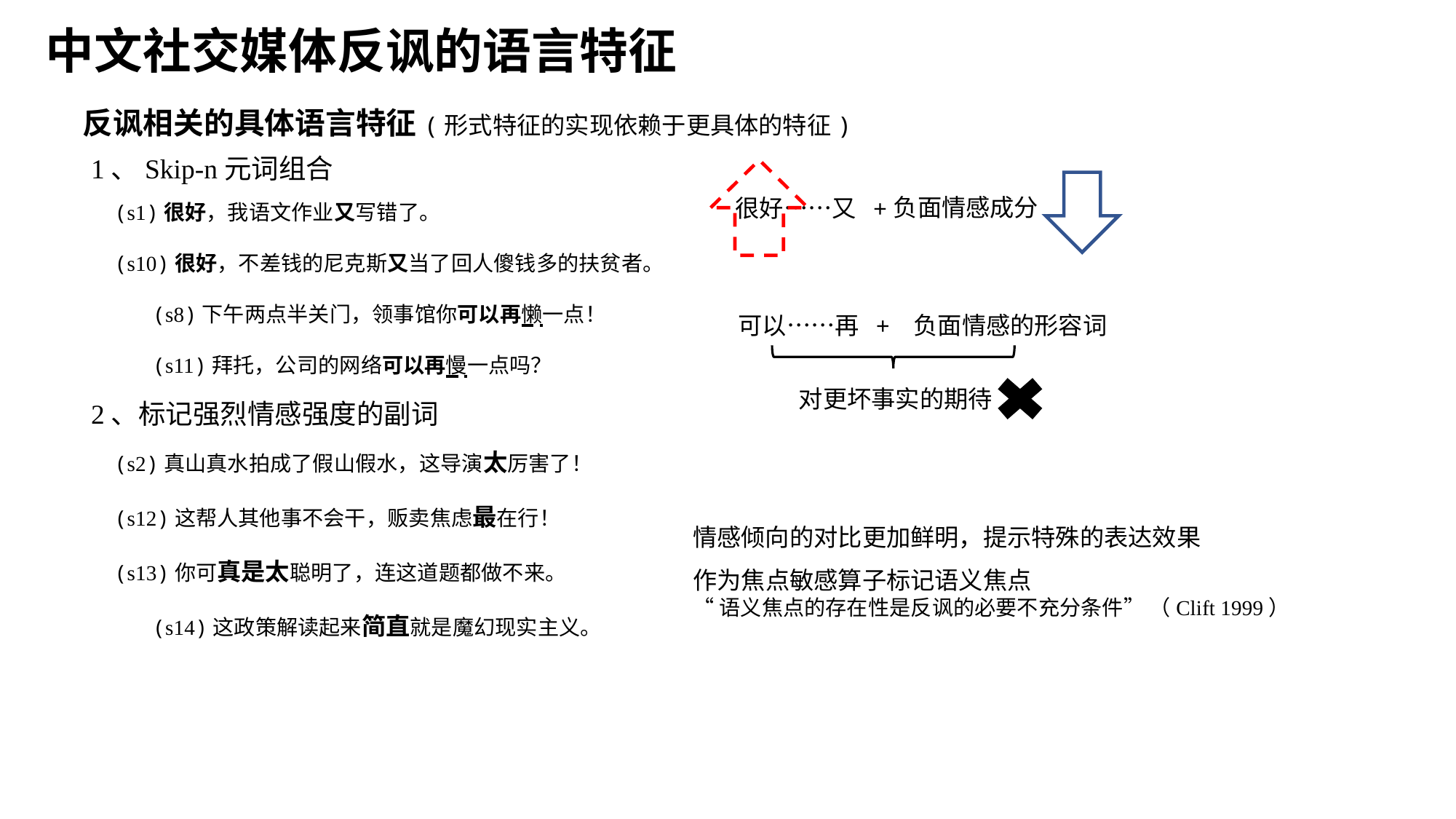

中文社交媒体反讽的语言特征
反讽相关的具体语言特征(形式特征的实现依赖于更具体的特征)
1、Skip-n元词组合

负面情感成分
很好……又  +
(s1)很好，我语文作业又写错了。

(s10)很好，不差钱的尼克斯又当了回人傻钱多的扶贫者。

   (s8)下午两点半关门，领事馆你可以再懒一点！

   (s11)拜托，公司的网络可以再慢一点吗？

可以……再  +   负面情感的形容词

对更坏事实的期待
2、标记强烈情感强度的副词
(s2)真山真水拍成了假山假水，这导演太厉害了！

(s12)这帮人其他事不会干，贩卖焦虑最在行！

(s13)你可真是太聪明了，连这道题都做不来。

   (s14)这政策解读起来简直就是魔幻现实主义。
情感倾向的对比更加鲜明，提示特殊的表达效果
作为焦点敏感算子标记语义焦点
“语义焦点的存在性是反讽的必要不充分条件” （Clift 1999）